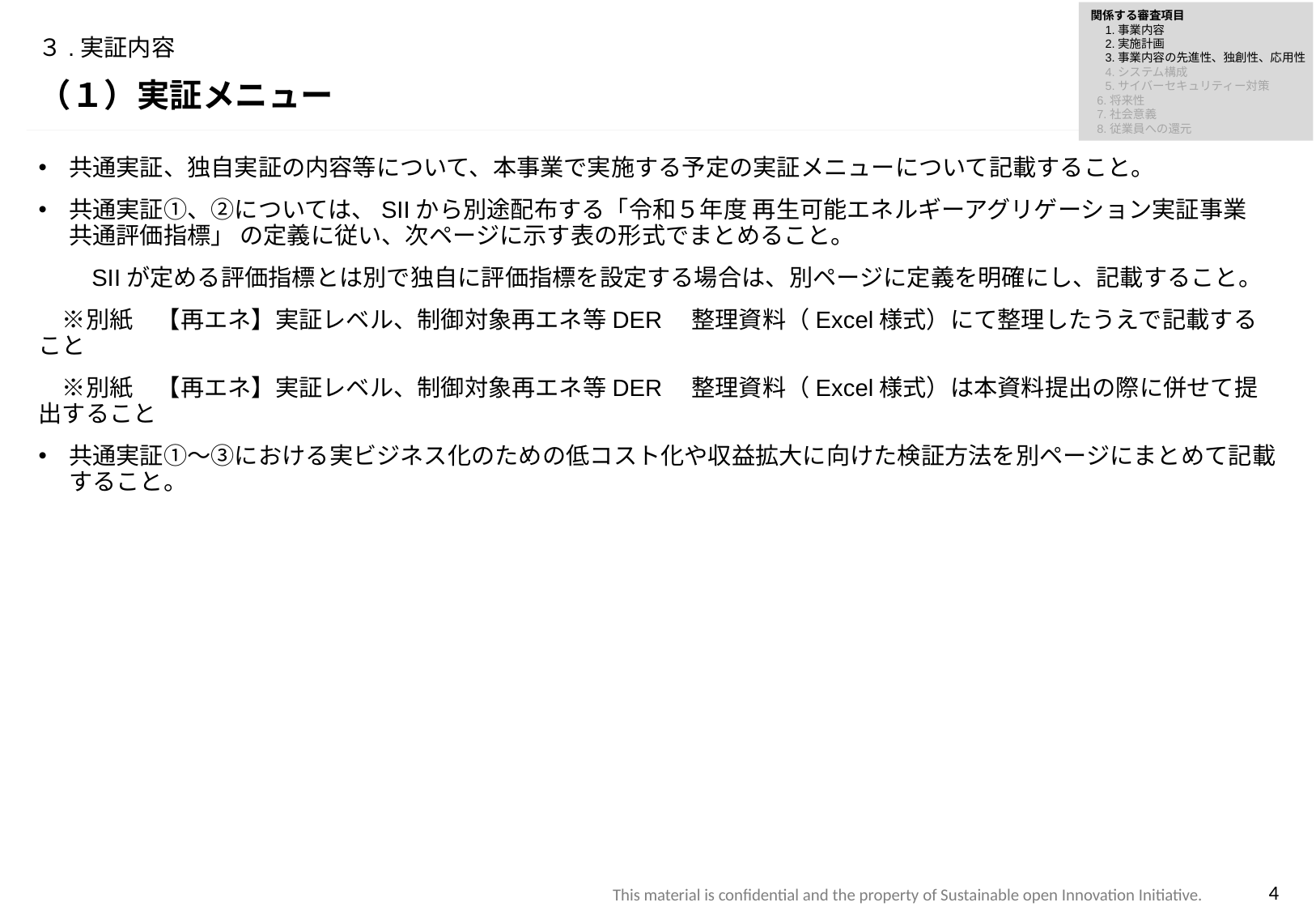

関係する審査項目
　1.事業内容
　2.実施計画
　3.事業内容の先進性、独創性、応用性
　4.システム構成
　5.サイバーセキュリティー対策
  6.将来性
  7.社会意義
  8.従業員への還元
# ３.実証内容
（１）実証メニュー
共通実証、独自実証の内容等について、本事業で実施する予定の実証メニューについて記載すること。
共通実証①、②については、SIIから別途配布する「令和５年度 再生可能エネルギーアグリゲーション実証事業　共通評価指標」 の定義に従い、次ページに示す表の形式でまとめること。
　　SIIが定める評価指標とは別で独自に評価指標を設定する場合は、別ページに定義を明確にし、記載すること。
　※別紙　【再エネ】実証レベル、制御対象再エネ等DER　整理資料（Excel様式）にて整理したうえで記載すること
　※別紙　【再エネ】実証レベル、制御対象再エネ等DER　整理資料（Excel様式）は本資料提出の際に併せて提出すること
共通実証①～③における実ビジネス化のための低コスト化や収益拡大に向けた検証方法を別ページにまとめて記載すること。